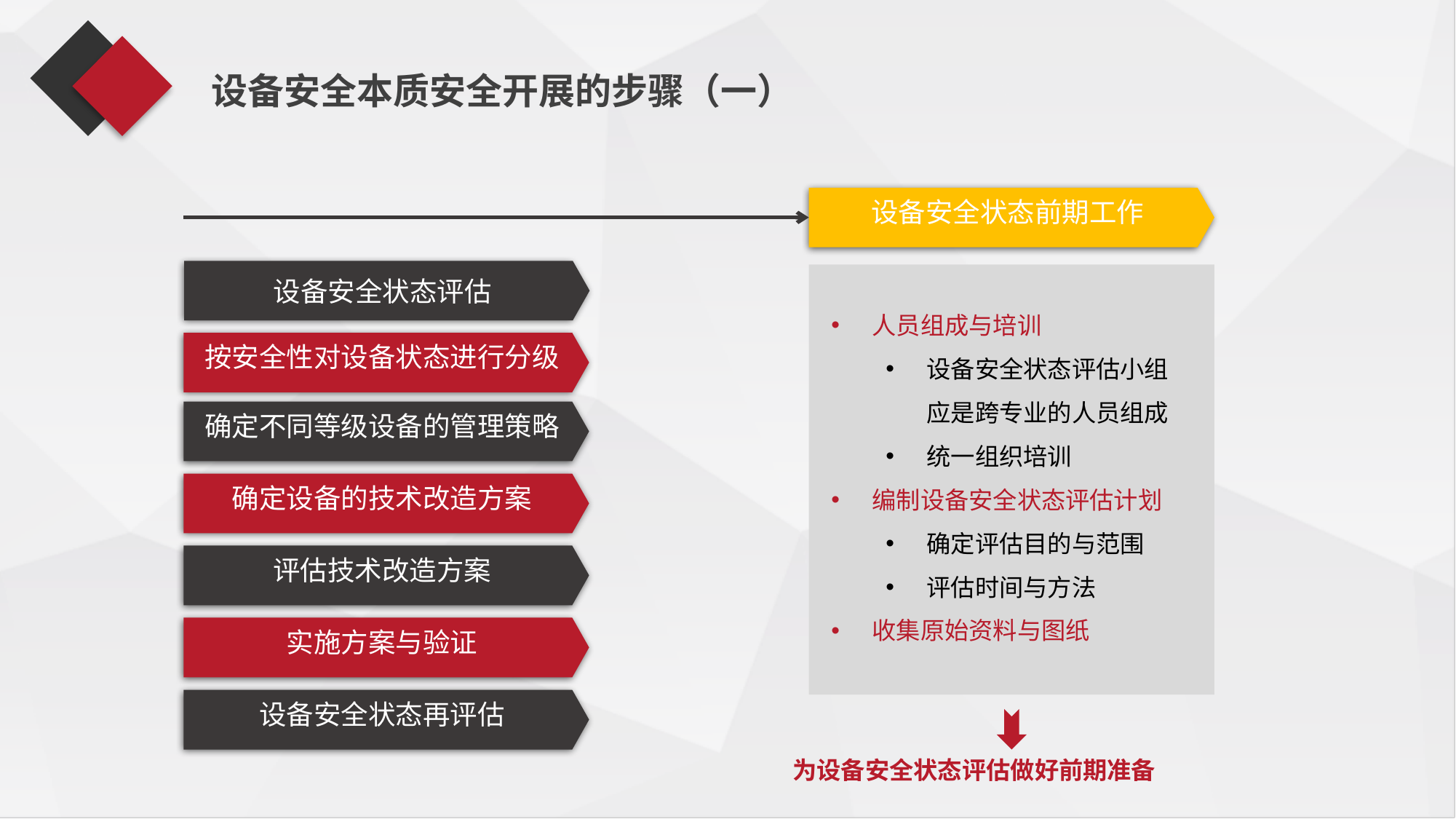

设备安全本质安全开展的步骤（一）
设备安全状态前期工作
设备安全状态评估

人员组成与培训
设备安全状态评估小组应是跨专业的人员组成
统一组织培训
编制设备安全状态评估计划
确定评估目的与范围
评估时间与方法
收集原始资料与图纸
按安全性对设备状态进行分级
确定不同等级设备的管理策略
确定设备的技术改造方案
评估技术改造方案
实施方案与验证
设备安全状态再评估

为设备安全状态评估做好前期准备